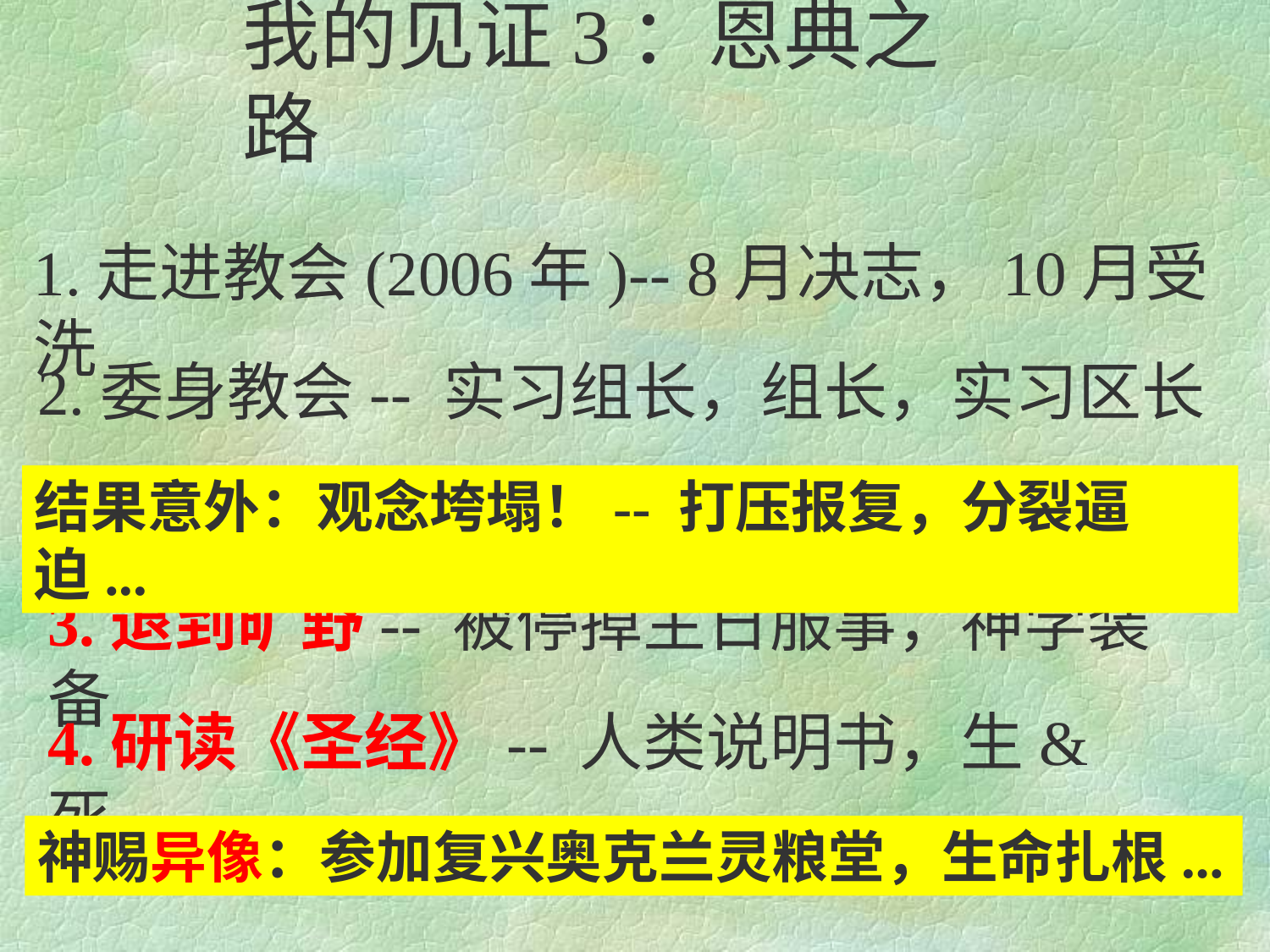

# 我的见证3：恩典之路
1.走进教会(2006年)-- 8月决志，10月受洗
2.委身教会-- 实习组长，组长，实习区长
结果意外：观念垮塌！-- 打压报复，分裂逼迫...
3.退到旷野-- 被停掉主日服事，神学装备
4.研读《圣经》-- 人类说明书，生&死，...
神赐异像：参加复兴奥克兰灵粮堂，生命扎根...